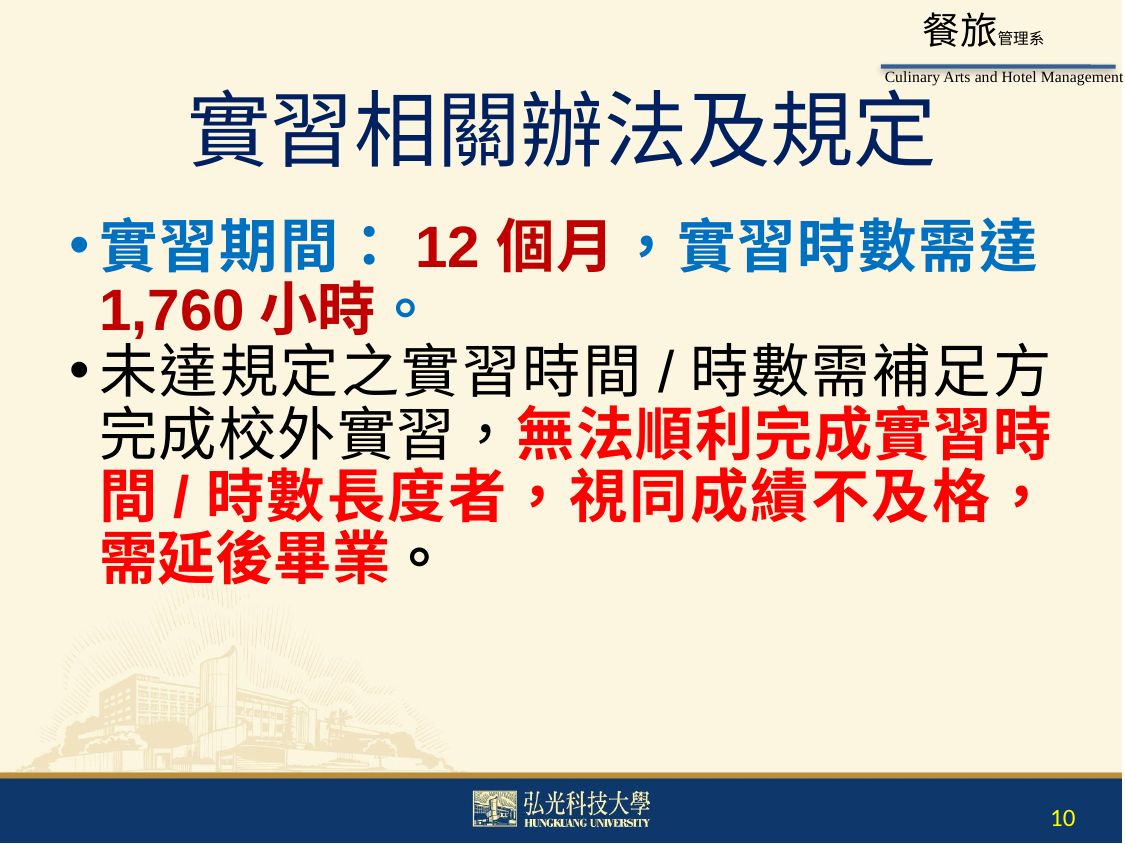

# 實習相關辦法及規定
實習期間：12個月，實習時數需達1,760小時。
未達規定之實習時間/時數需補足方完成校外實習，無法順利完成實習時間/時數長度者，視同成績不及格，需延後畢業。
10